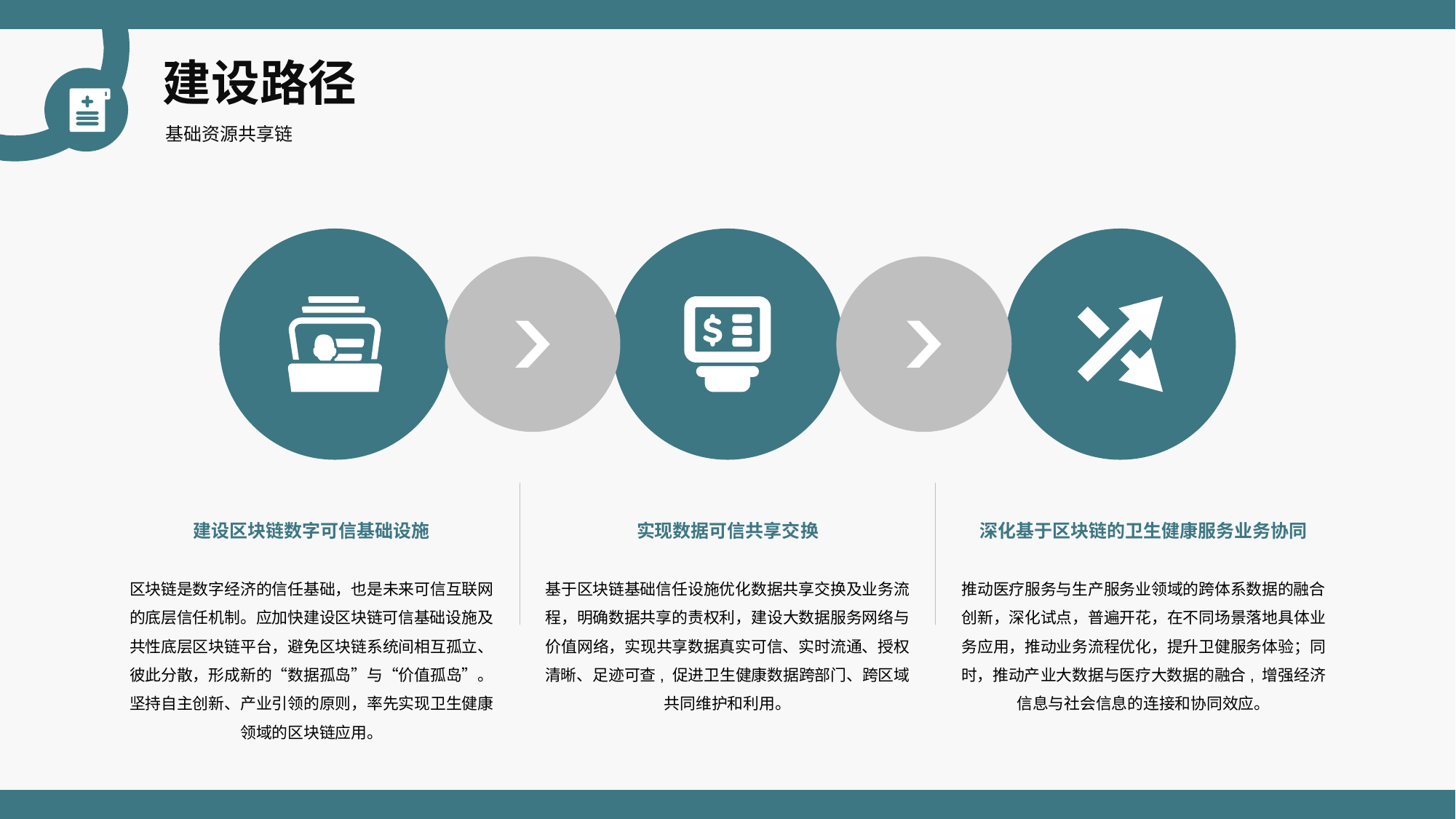

建设路径

建设区块链数字可信基础设施

区块链是数字经济的信任基础，也是未来可信互联网的底层信任机制。应加快建设区块链可信基础设施及共性底层区块链平台，避免区块链系统间相互孤立、彼此分散，形成新的“数据孤岛”与“价值孤岛”。坚持自主创新、产业引领的原则，率先实现卫生健康领域的区块链应用。
实现数据可信共享交换

基于区块链基础信任设施优化数据共享交换及业务流程，明确数据共享的责权利，建设大数据服务网络与价值网络，实现共享数据真实可信、实时流通、授权清晰、足迹可查, 促进卫生健康数据跨部门、跨区域共同维护和利用。
深化基于区块链的卫生健康服务业务协同

推动医疗服务与生产服务业领域的跨体系数据的融合创新，深化试点，普遍开花，在不同场景落地具体业务应用，推动业务流程优化，提升卫健服务体验；同时，推动产业大数据与医疗大数据的融合, 增强经济信息与社会信息的连接和协同效应。